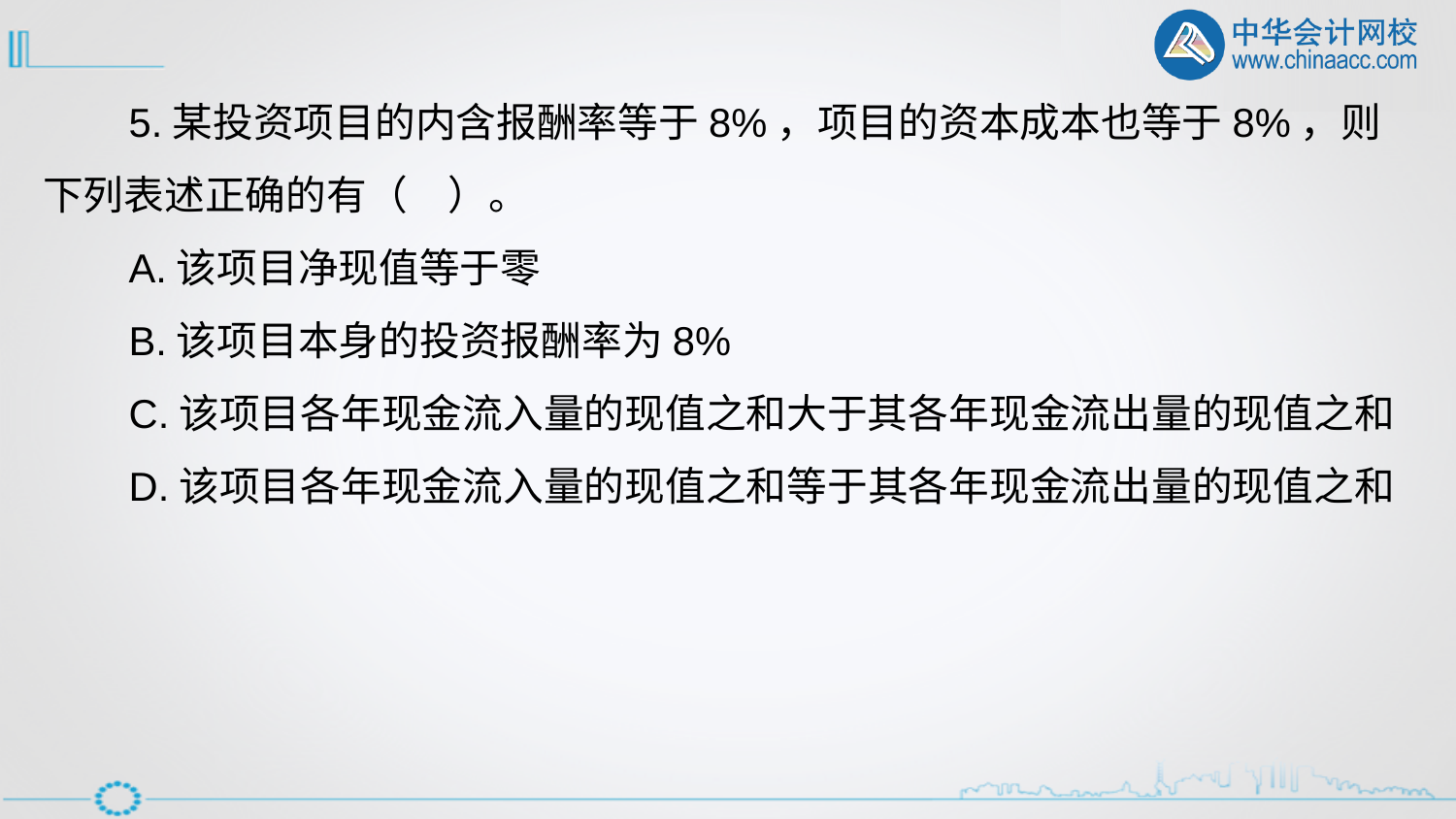

5.某投资项目的内含报酬率等于8%，项目的资本成本也等于8%，则下列表述正确的有（　）。
A.该项目净现值等于零
B.该项目本身的投资报酬率为8%
C.该项目各年现金流入量的现值之和大于其各年现金流出量的现值之和
D.该项目各年现金流入量的现值之和等于其各年现金流出量的现值之和